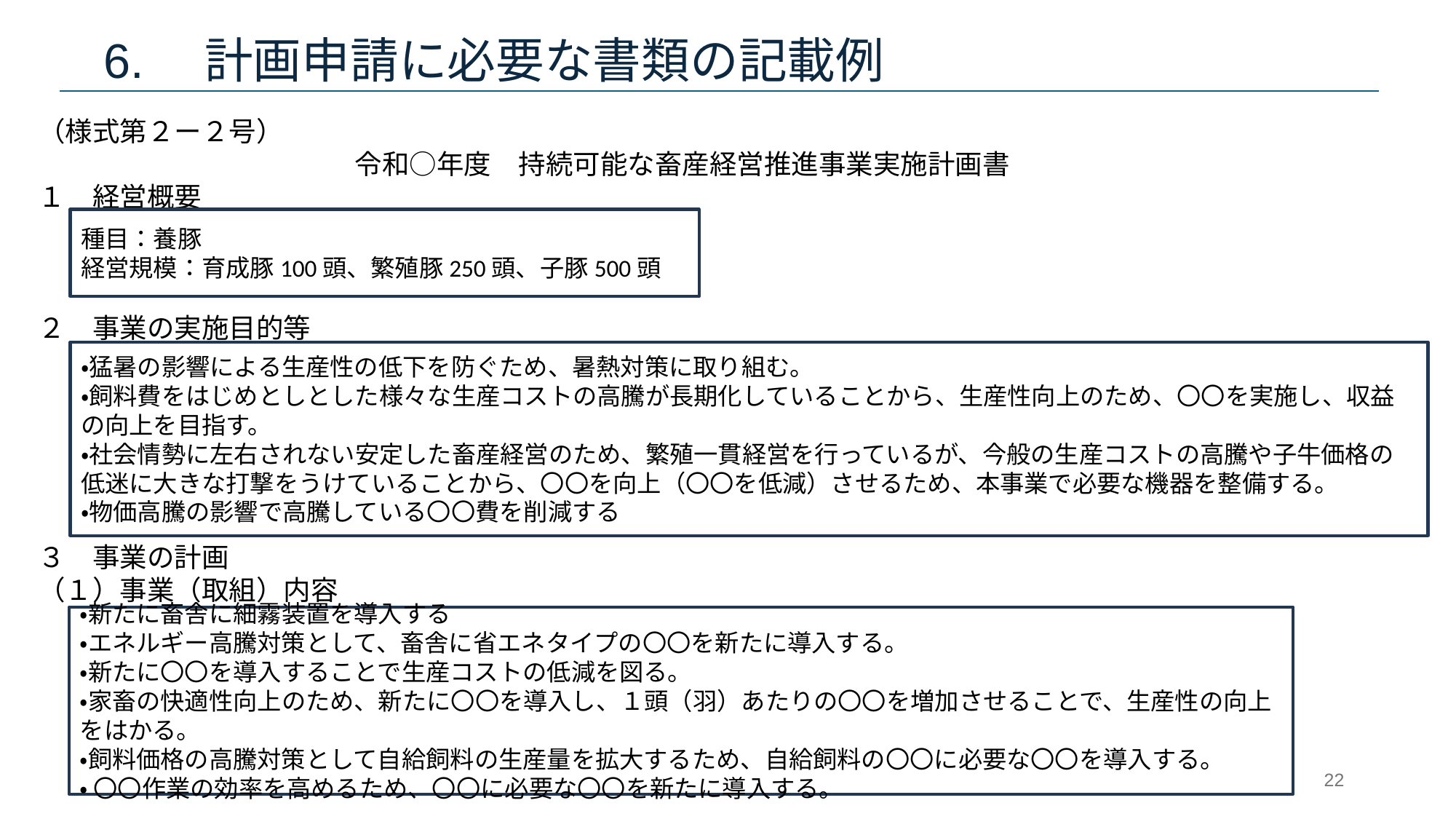

# 6.　計画申請に必要な書類の記載例

（様式第２ー２号）
令和○年度　持続可能な畜産経営推進事業実施計画書
１　経営概要

２　事業の実施目的等

３　事業の計画
（１）事業（取組）内容

種目：養豚
経営規模：育成豚100頭、繁殖豚250頭、子豚500頭
・猛暑の影響による生産性の低下を防ぐため、暑熱対策に取り組む。
・飼料費をはじめとしとした様々な生産コストの高騰が長期化していることから、生産性向上のため、〇〇を実施し、収益の向上を目指す。
・社会情勢に左右されない安定した畜産経営のため、繁殖一貫経営を行っているが、今般の生産コストの高騰や子牛価格の低迷に大きな打撃をうけていることから、〇〇を向上（〇〇を低減）させるため、本事業で必要な機器を整備する。
・物価高騰の影響で高騰している〇〇費を削減する
・新たに畜舎に細霧装置を導入する
・エネルギー高騰対策として、畜舎に省エネタイプの〇〇を新たに導入する。
・新たに〇〇を導入することで生産コストの低減を図る。
・家畜の快適性向上のため、新たに〇〇を導入し、１頭（羽）あたりの〇〇を増加させることで、生産性の向上をはかる。
・飼料価格の高騰対策として自給飼料の生産量を拡大するため、自給飼料の〇〇に必要な〇〇を導入する。
・ 〇〇作業の効率を高めるため、〇〇に必要な〇〇を新たに導入する。
22